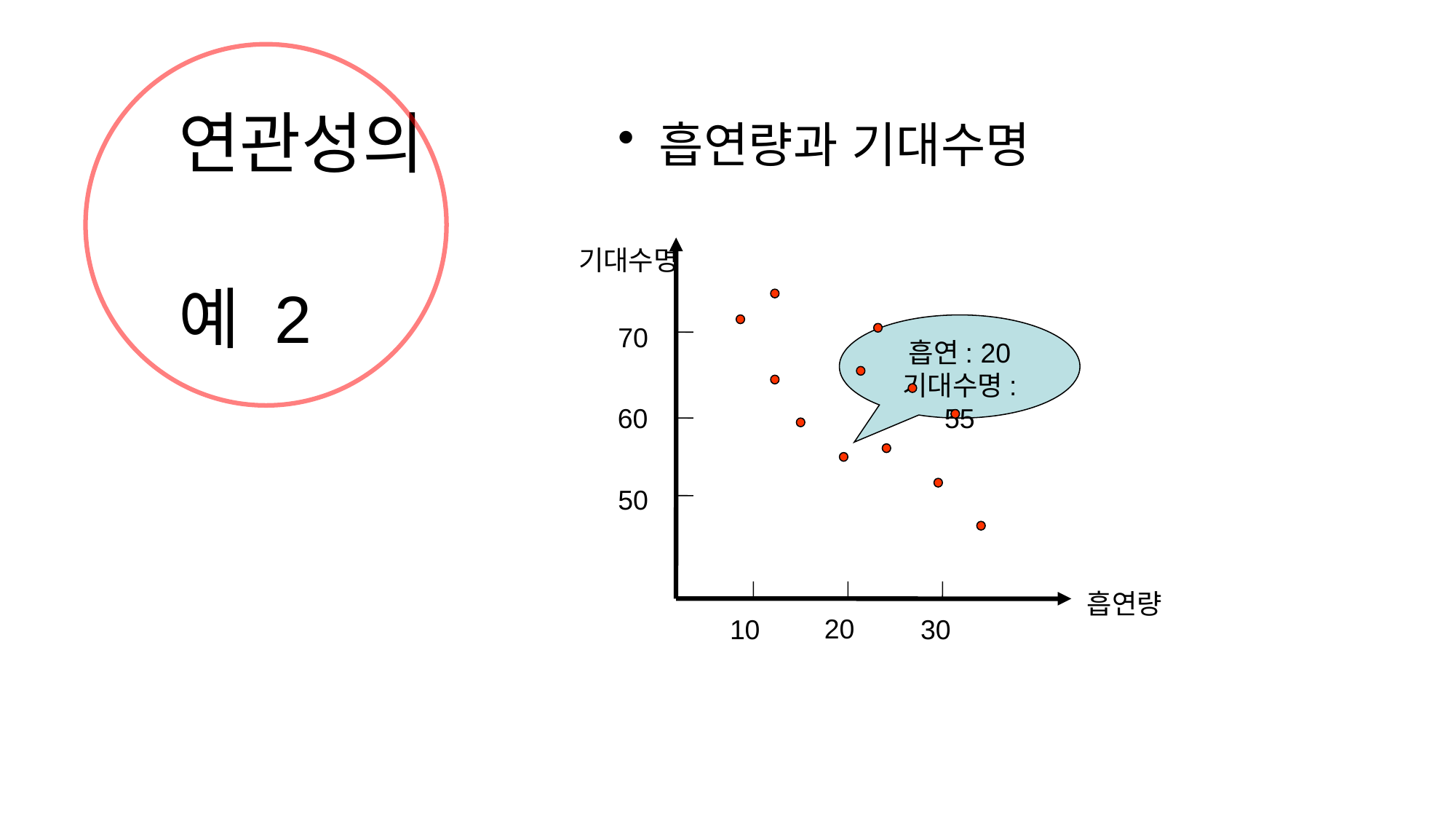

연관성의
예 2
흡연량과 기대수명
기대수명

70

60

50

흡연량

20
10
30

흡연: 20
기대수명: 55